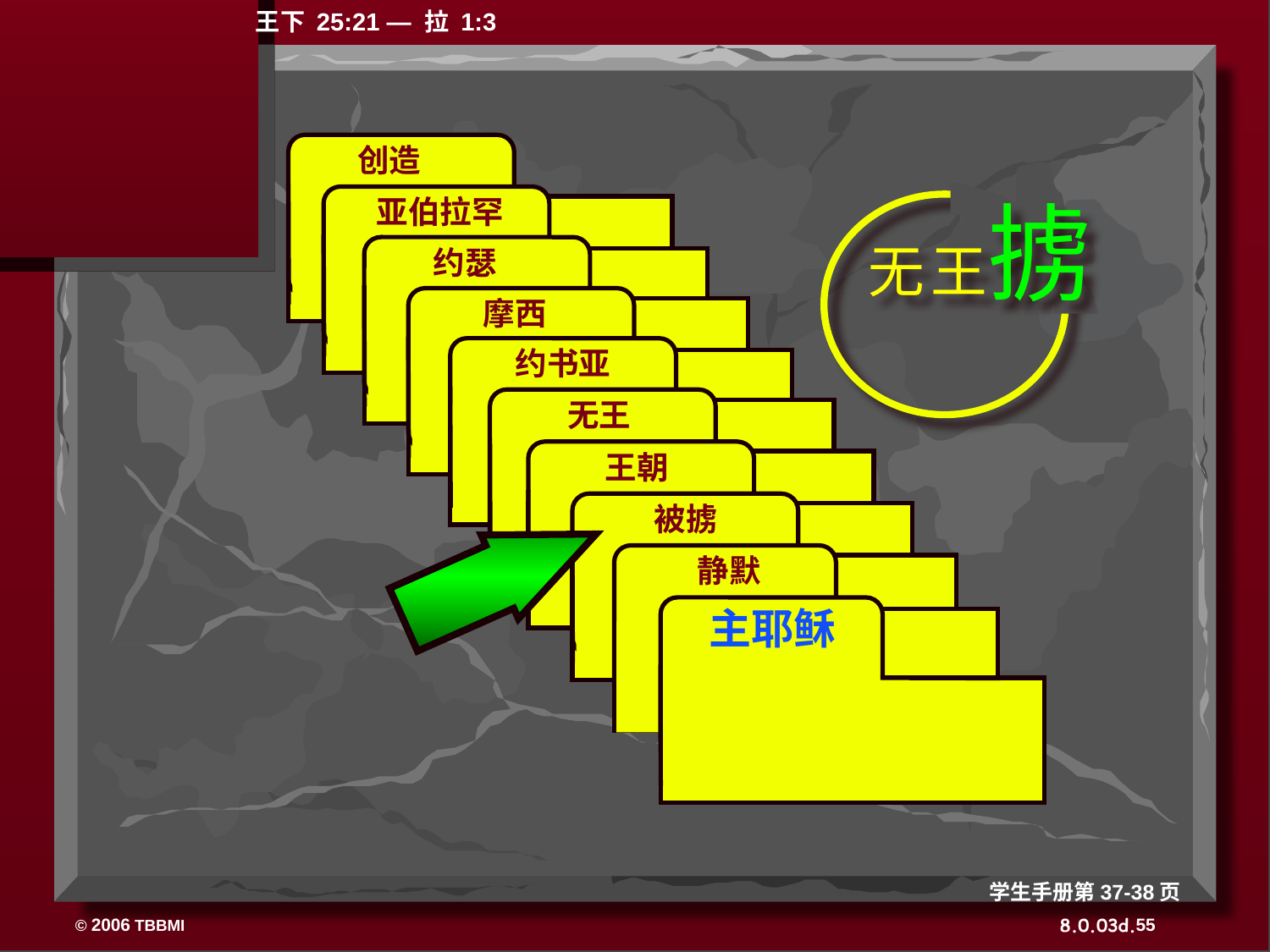

王下 25:21 — 拉 1:3

   创造

无 王掳

 亚伯拉罕

约瑟

摩西

约书亚

   无王

  王朝

   被掳

  静默

主耶稣

学生手册第37-38页

55